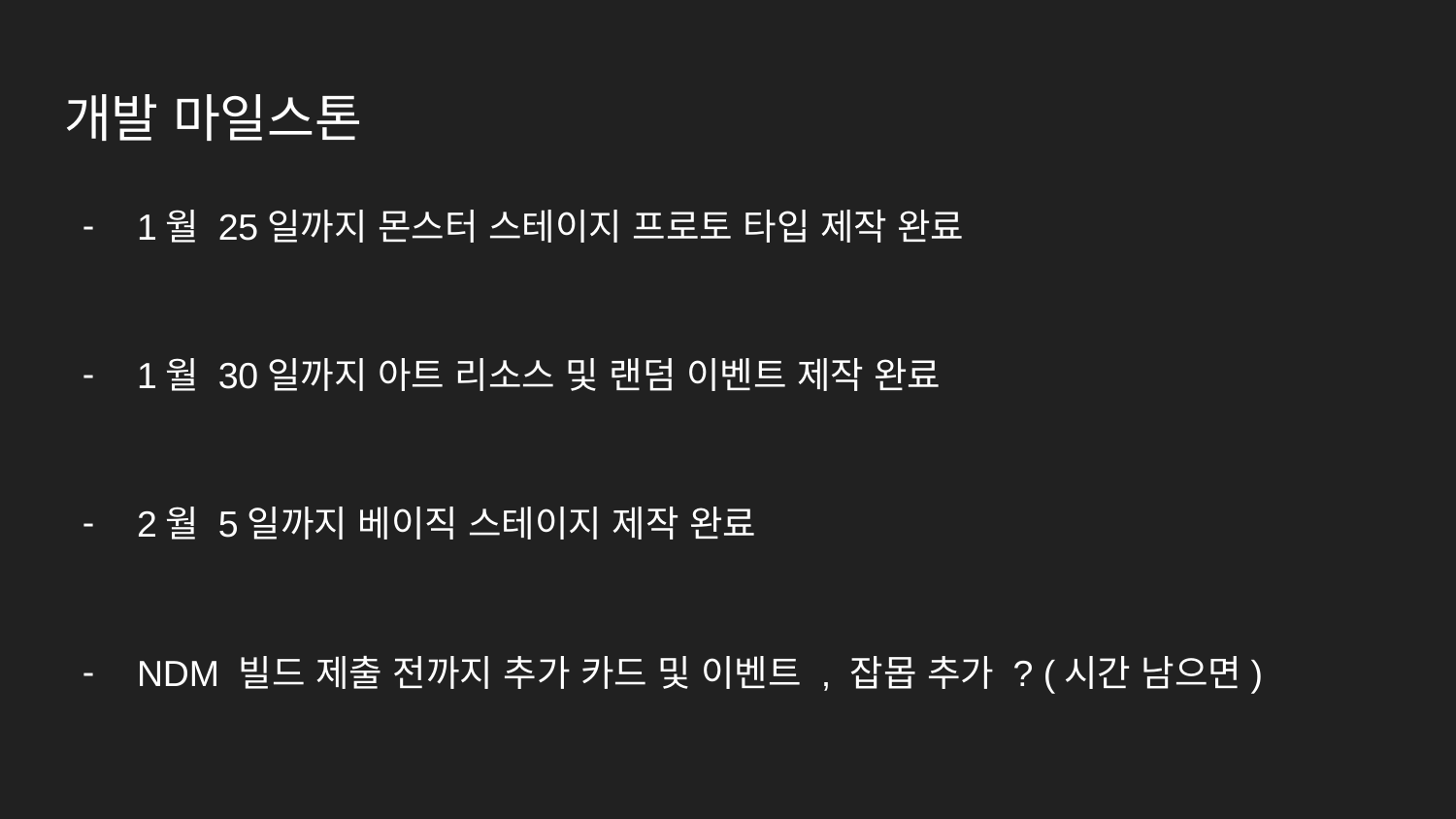

# 개발 마일스톤
1월 25일까지 몬스터 스테이지 프로토 타입 제작 완료

1월 30일까지 아트 리소스 및 랜덤 이벤트 제작 완료

2월 5일까지 베이직 스테이지 제작 완료

NDM 빌드 제출 전까지 추가 카드 및 이벤트 , 잡몹 추가 ? (시간 남으면)